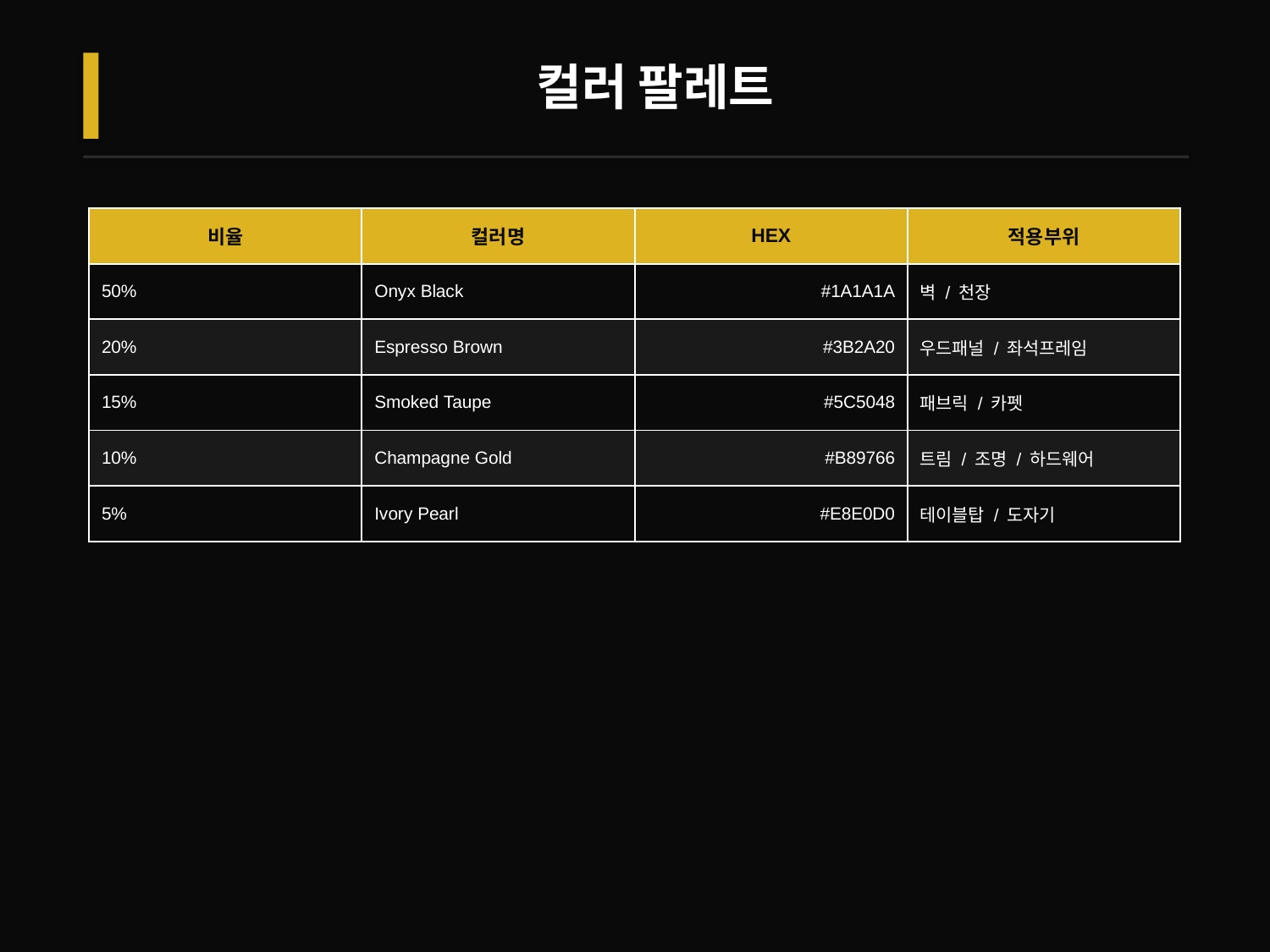

컬러 팔레트

| 비율 | 컬러명 | HEX | 적용부위 |
| --- | --- | --- | --- |
| 50% | Onyx Black | #1A1A1A | 벽 / 천장 |
| 20% | Espresso Brown | #3B2A20 | 우드패널 / 좌석프레임 |
| 15% | Smoked Taupe | #5C5048 | 패브릭 / 카펫 |
| 10% | Champagne Gold | #B89766 | 트림 / 조명 / 하드웨어 |
| 5% | Ivory Pearl | #E8E0D0 | 테이블탑 / 도자기 |